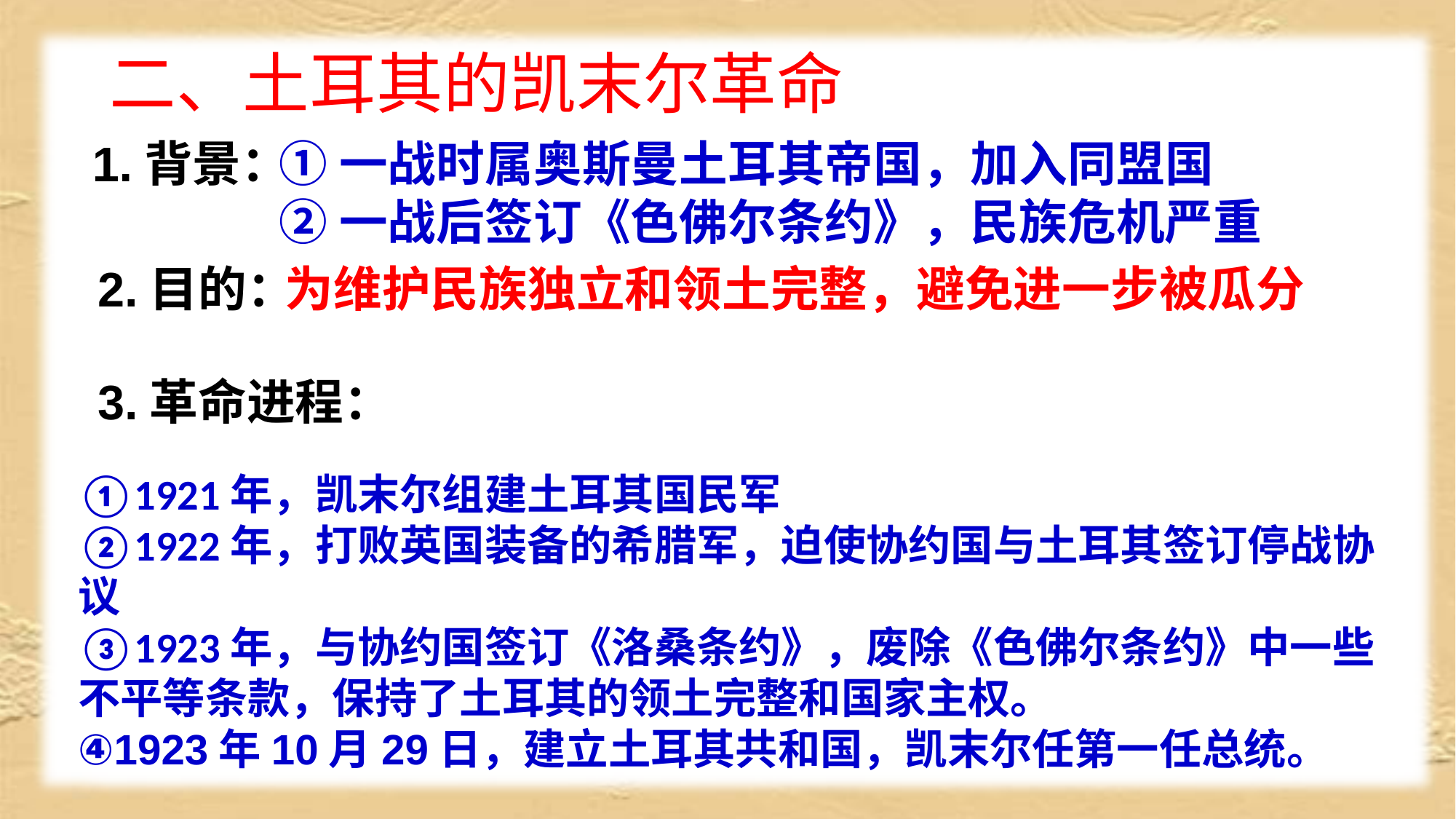

二、土耳其的凯末尔革命
1.背景：
①一战时属奥斯曼土耳其帝国，加入同盟国
②一战后签订《色佛尔条约》，民族危机严重
为维护民族独立和领土完整，避免进一步被瓜分
2.目的：
3.革命进程：
①1921年，凯末尔组建土耳其国民军
②1922年，打败英国装备的希腊军，迫使协约国与土耳其签订停战协议
③1923年，与协约国签订《洛桑条约》，废除《色佛尔条约》中一些不平等条款，保持了土耳其的领土完整和国家主权。
④1923年10月29日，建立土耳其共和国，凯末尔任第一任总统。